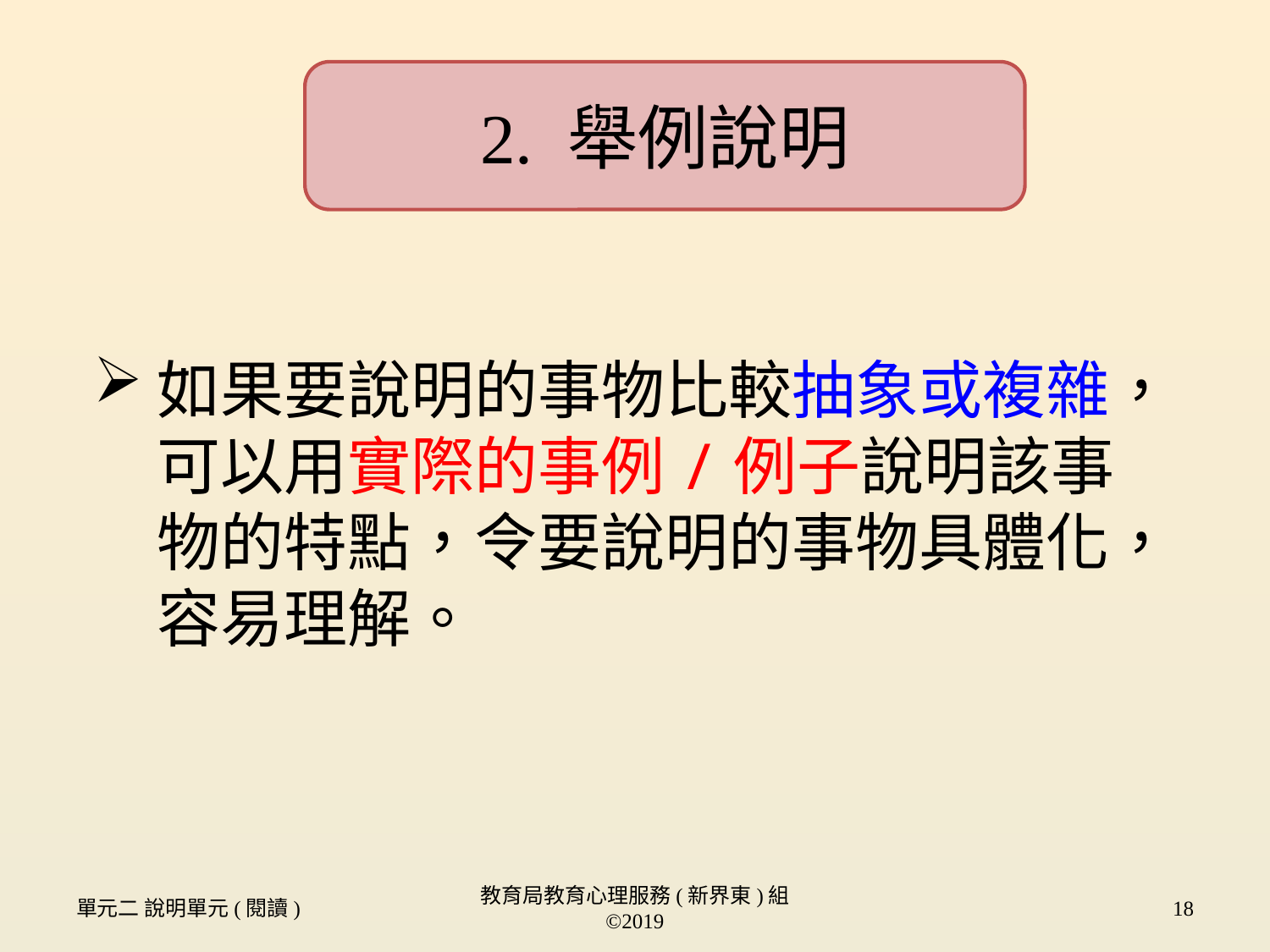

2. 舉例說明
如果要說明的事物比較抽象或複雜，可以用實際的事例/例子說明該事物的特點，令要說明的事物具體化，容易理解。
單元二 說明單元(閱讀)
教育局教育心理服務(新界東)組 ©2019
18